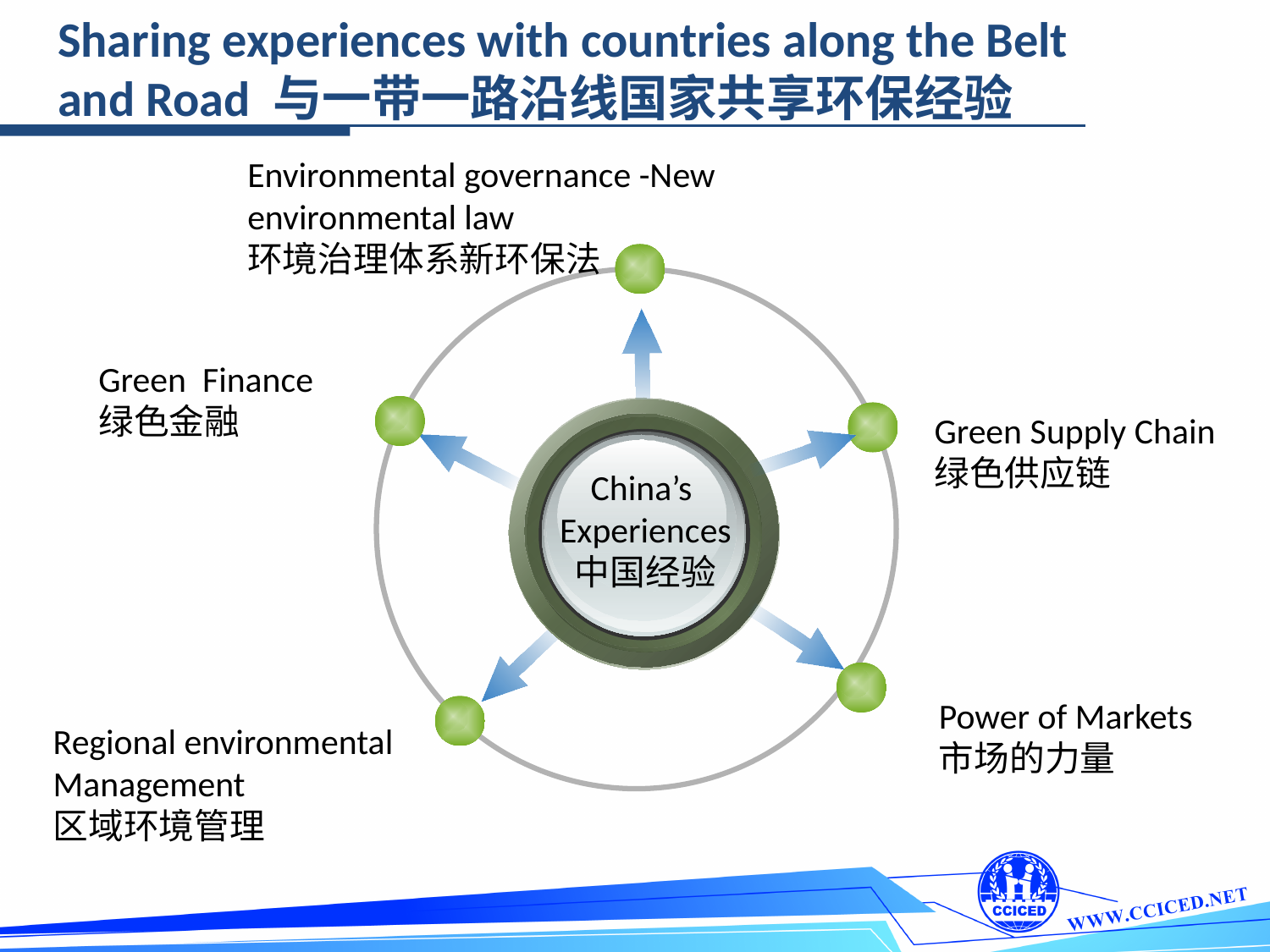

Sharing experiences with countries along the Belt and Road 与一带一路沿线国家共享环保经验
Environmental governance -New
environmental law
环境治理体系新环保法

Green  Finance
绿色金融

Green Supply Chain
绿色供应链

China’s
Experiences
中国经验

Power of Markets
市场的力量

Regional environmental Management
区域环境管理